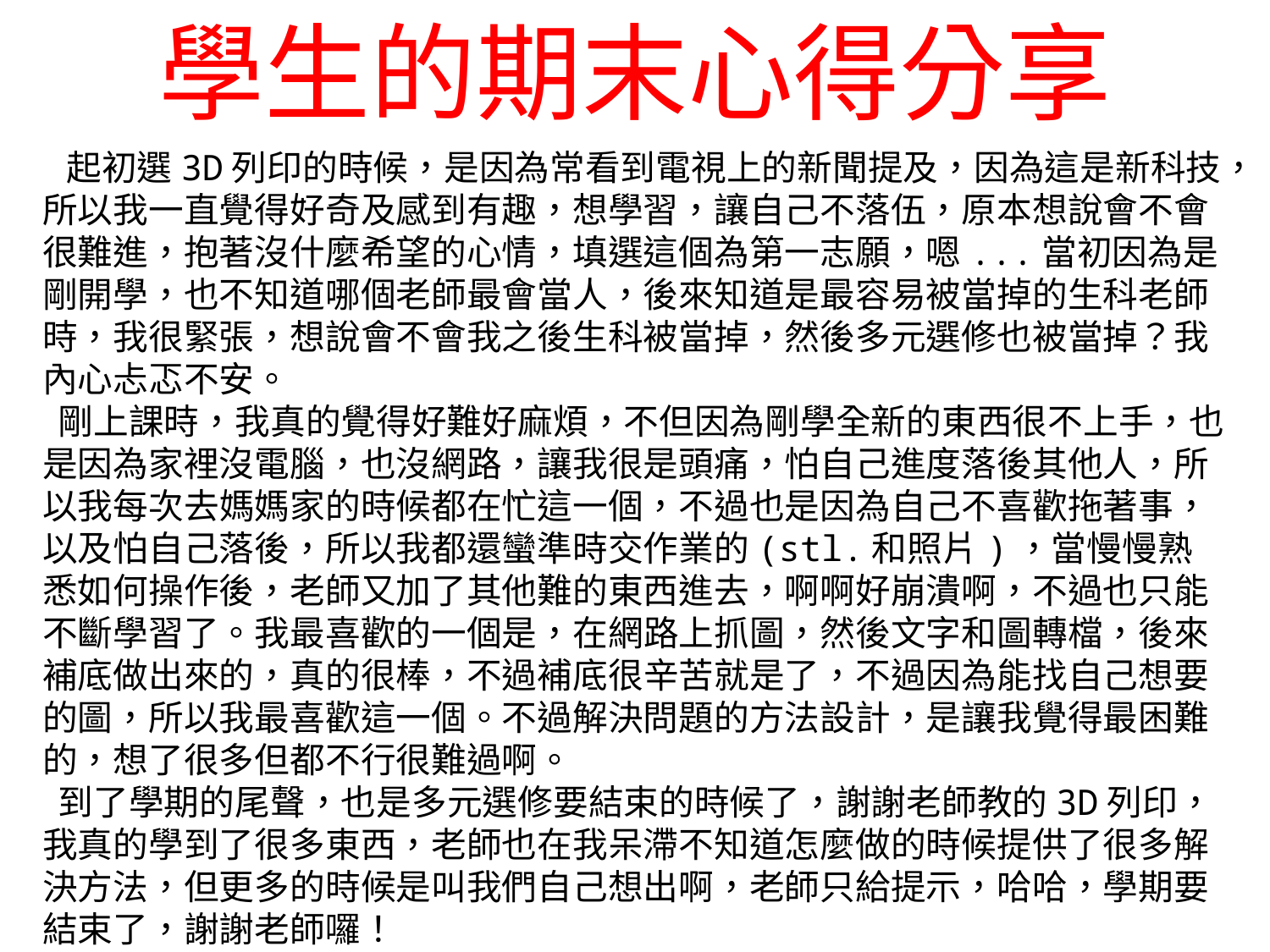

# 學生的期末心得分享
  起初選3D列印的時候，是因為常看到電視上的新聞提及，因為這是新科技，所以我一直覺得好奇及感到有趣，想學習，讓自己不落伍，原本想說會不會很難進，抱著沒什麼希望的心情，填選這個為第一志願，嗯...當初因為是剛開學，也不知道哪個老師最會當人，後來知道是最容易被當掉的生科老師時，我很緊張，想說會不會我之後生科被當掉，然後多元選修也被當掉？我內心忐忑不安。
  剛上課時，我真的覺得好難好麻煩，不但因為剛學全新的東西很不上手，也是因為家裡沒電腦，也沒網路，讓我很是頭痛，怕自己進度落後其他人，所以我每次去媽媽家的時候都在忙這一個，不過也是因為自己不喜歡拖著事，以及怕自己落後，所以我都還蠻準時交作業的(stl.和照片)，當慢慢熟悉如何操作後，老師又加了其他難的東西進去，啊啊好崩潰啊，不過也只能不斷學習了。我最喜歡的一個是，在網路上抓圖，然後文字和圖轉檔，後來補底做出來的，真的很棒，不過補底很辛苦就是了，不過因為能找自己想要的圖，所以我最喜歡這一個。不過解決問題的方法設計，是讓我覺得最困難的，想了很多但都不行很難過啊。
  到了學期的尾聲，也是多元選修要結束的時候了，謝謝老師教的3D列印，我真的學到了很多東西，老師也在我呆滯不知道怎麼做的時候提供了很多解決方法，但更多的時候是叫我們自己想出啊，老師只給提示，哈哈，學期要結束了，謝謝老師囉！